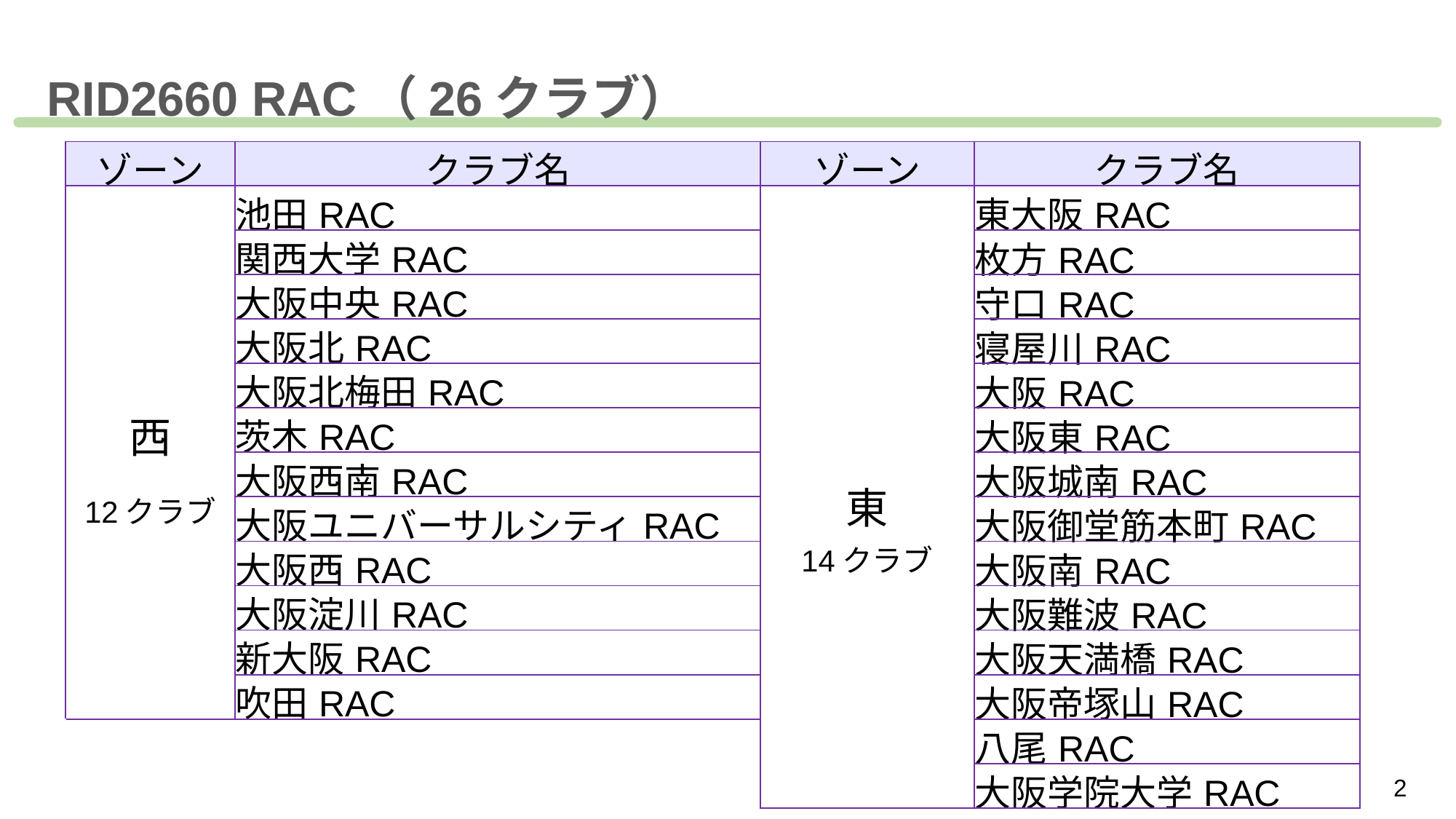

RID2660 RAC（26クラブ）
| ゾーン | クラブ名 | ゾーン | クラブ名 |
| --- | --- | --- | --- |
| 西 12クラブ | 池田RAC | 東 14クラブ | 東大阪RAC |
|  | 関西大学RAC |  | 枚方RAC |
|  | 大阪中央RAC |  | 守口RAC |
|  | 大阪北RAC |  | 寝屋川RAC |
|  | 大阪北梅田RAC |  | 大阪RAC |
|  | 茨木RAC |  | 大阪東RAC |
|  | 大阪西南RAC |  | 大阪城南RAC |
|  | 大阪ユニバーサルシティRAC |  | 大阪御堂筋本町RAC |
|  | 大阪西RAC |  | 大阪南RAC |
|  | 大阪淀川RAC |  | 大阪難波RAC |
|  | 新大阪RAC |  | 大阪天満橋RAC |
|  | 吹田RAC |  | 大阪帝塚山RAC |
|  |  |  | 八尾RAC |
|  |  |  | 大阪学院大学RAC |
2